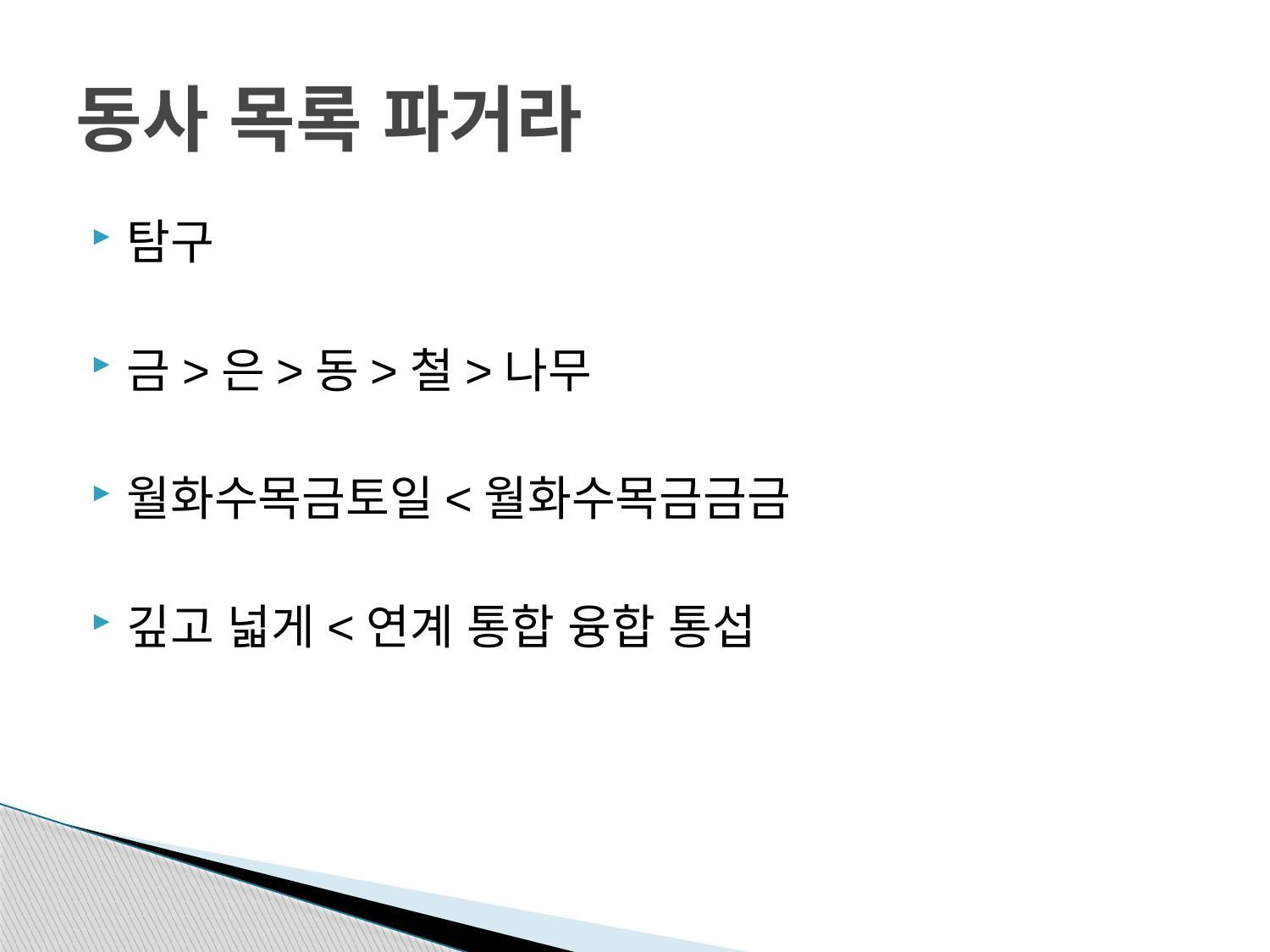

# 동사 목록 파거라
탐구

금>은>동>철>나무

월화수목금토일<월화수목금금금

깊고 넓게<연계 통합 융합 통섭